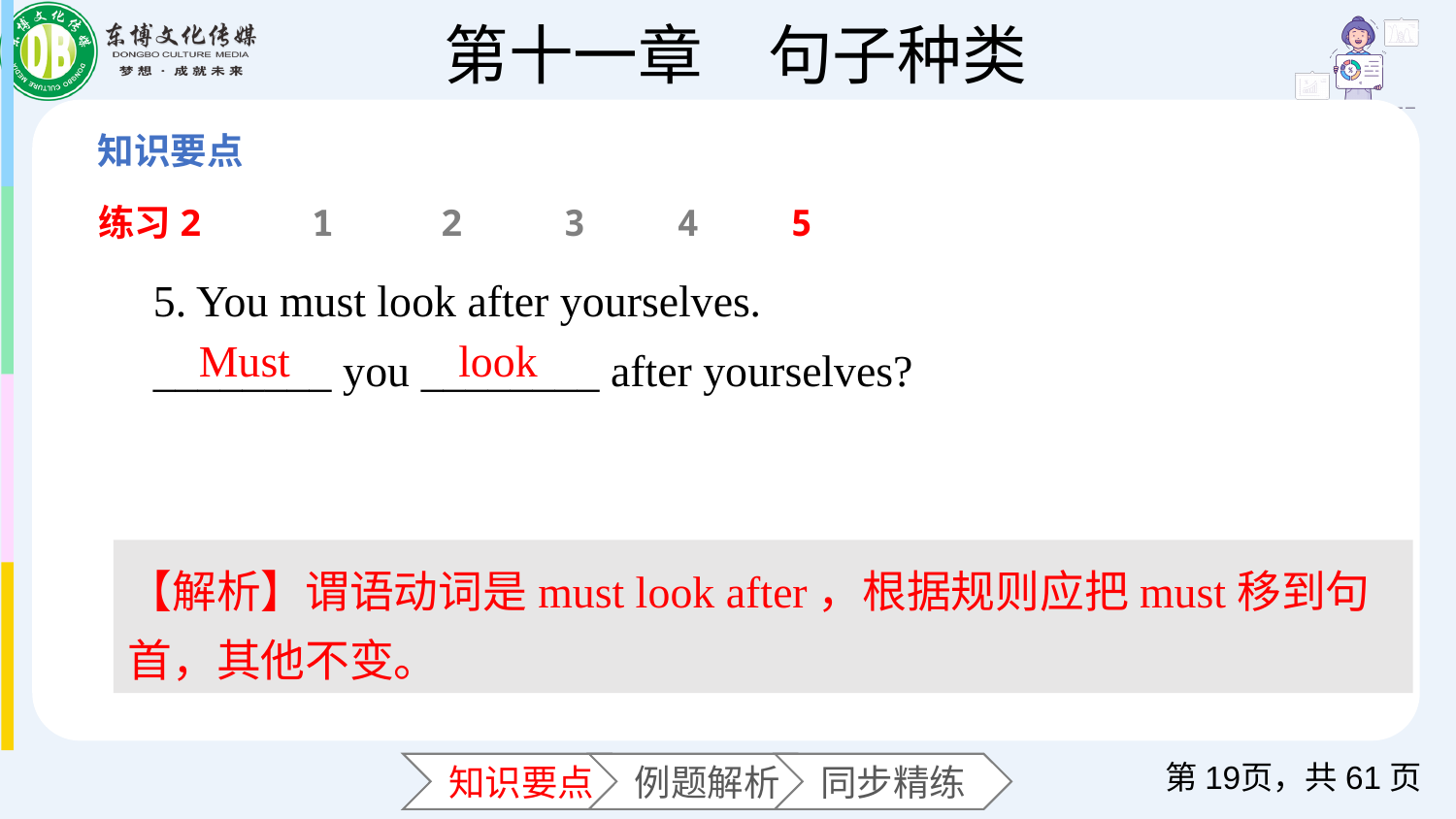

练习2
1
2
3
4
5
5. You must look after yourselves.
________ you ________ after yourselves?
look
Must
【解析】谓语动词是must look after，根据规则应把must移到句首，其他不变。